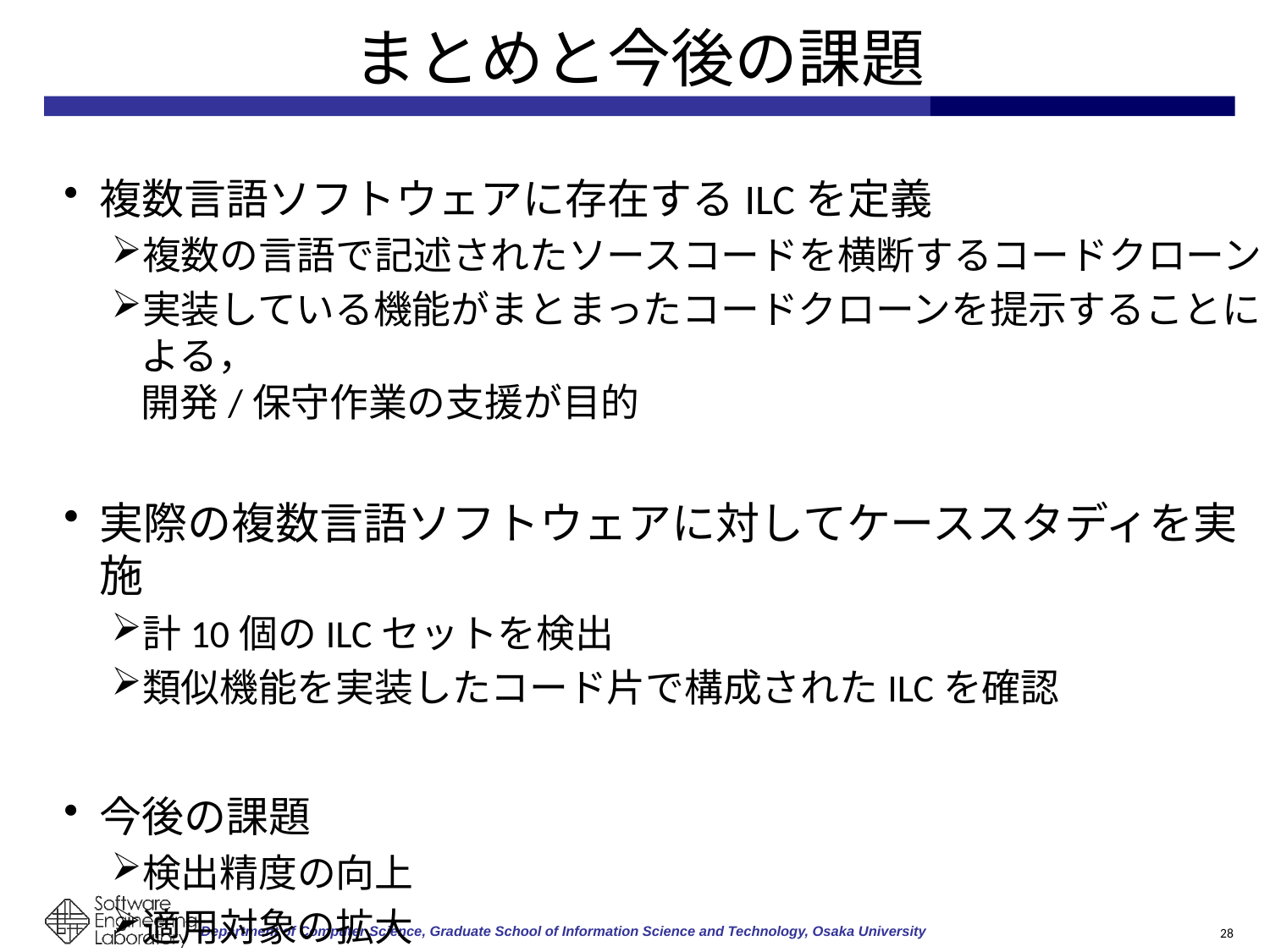

# まとめと今後の課題
複数言語ソフトウェアに存在するILCを定義
複数の言語で記述されたソースコードを横断するコードクローン
実装している機能がまとまったコードクローンを提示することによる，
開発/保守作業の支援が目的

実際の複数言語ソフトウェアに対してケーススタディを実施
計10個のILCセットを検出
類似機能を実装したコード片で構成されたILCを確認

今後の課題
検出精度の向上
適用対象の拡大
28